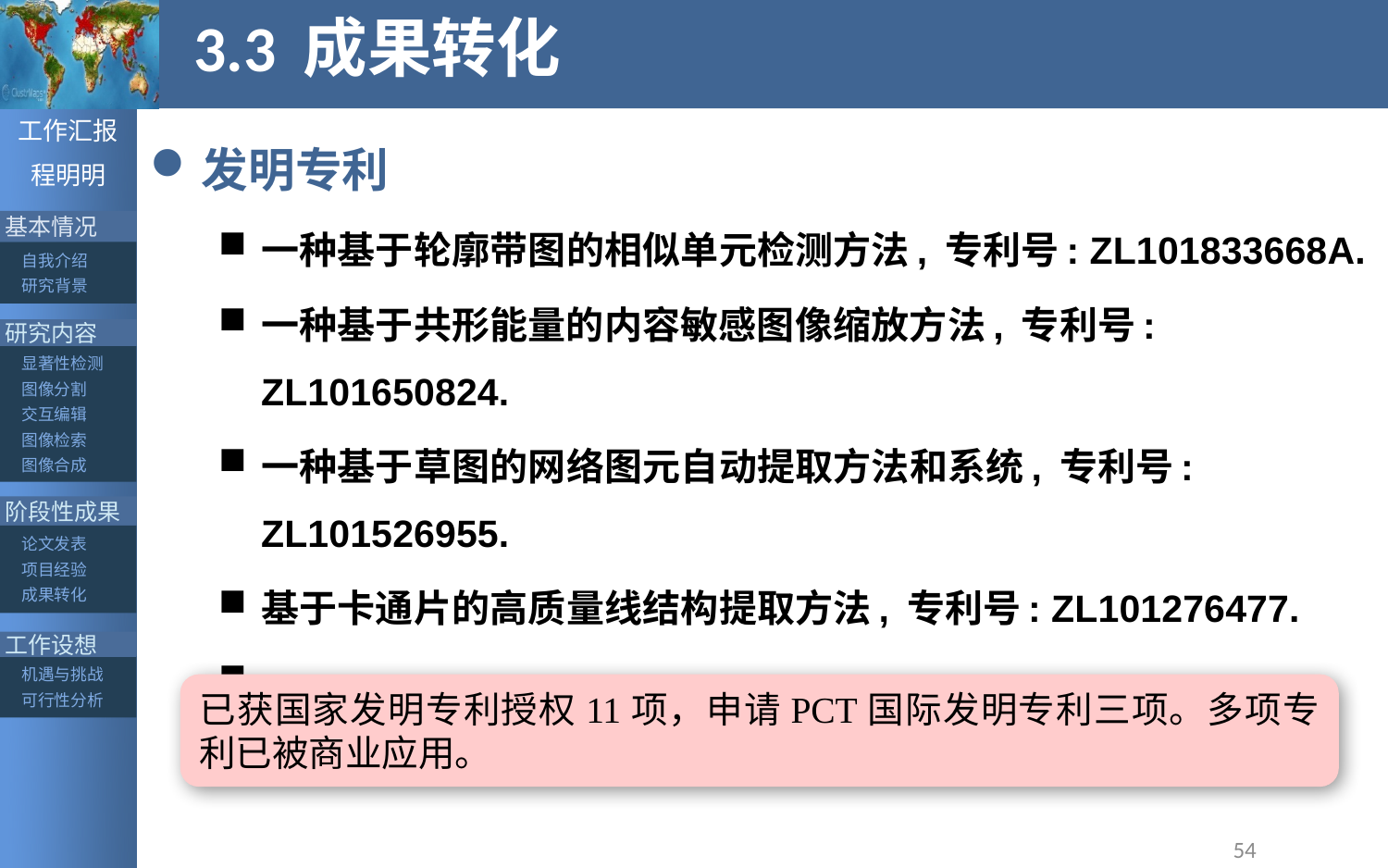

# 3.3 成果转化
发明专利
一种基于轮廓带图的相似单元检测方法, 专利号: ZL101833668A.
一种基于共形能量的内容敏感图像缩放方法, 专利号: ZL101650824.
一种基于草图的网络图元自动提取方法和系统, 专利号: ZL101526955.
基于卡通片的高质量线结构提取方法, 专利号: ZL101276477.
…

已获国家发明专利授权11项，申请PCT国际发明专利三项。多项专利已被商业应用。
54